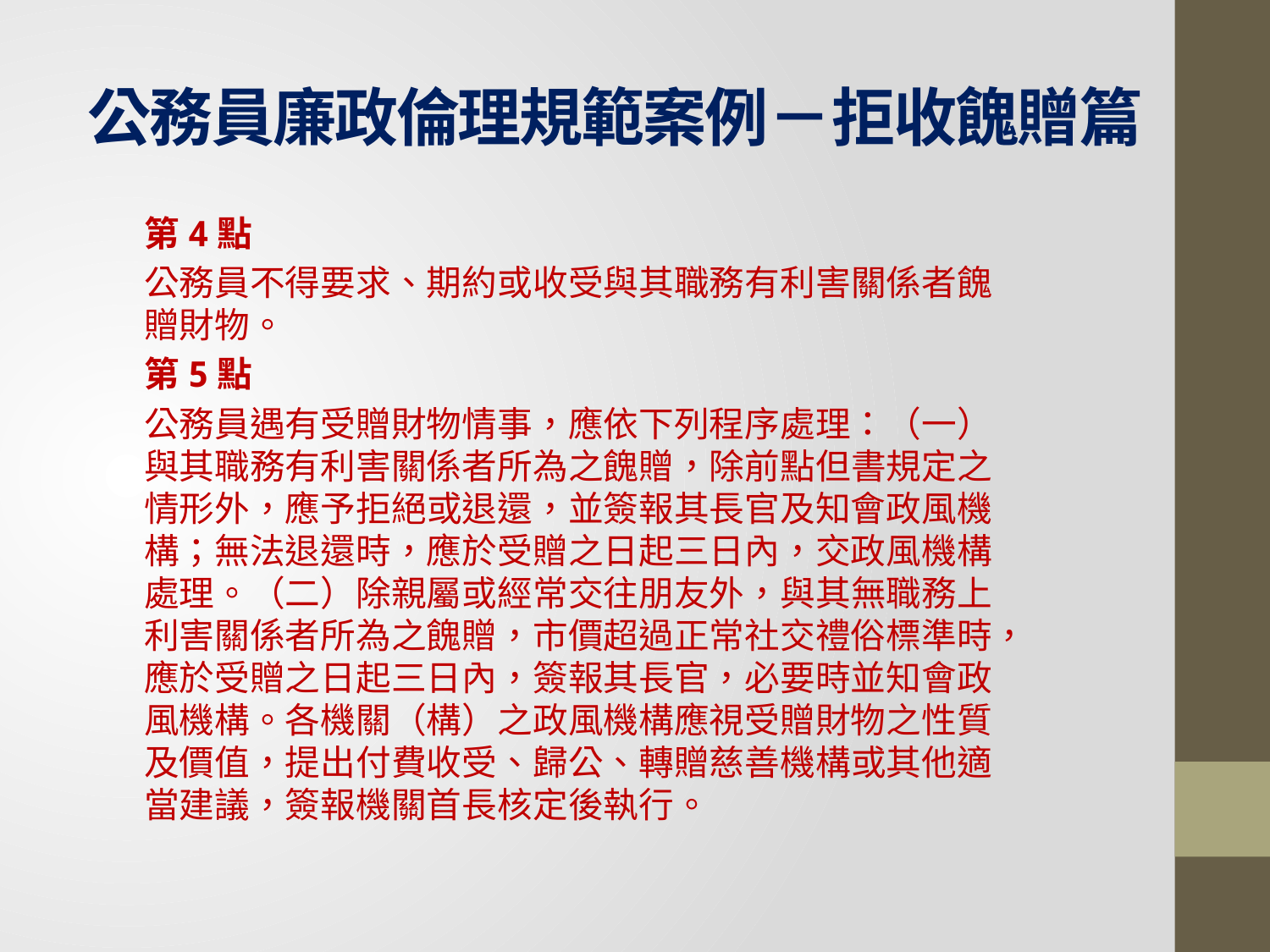

# 公務員廉政倫理規範案例－拒收餽贈篇
第4點
公務員不得要求、期約或收受與其職務有利害關係者餽贈財物。
第5點
公務員遇有受贈財物情事，應依下列程序處理：（一）與其職務有利害關係者所為之餽贈，除前點但書規定之情形外，應予拒絕或退還，並簽報其長官及知會政風機構；無法退還時，應於受贈之日起三日內，交政風機構處理。（二）除親屬或經常交往朋友外，與其無職務上利害關係者所為之餽贈，市價超過正常社交禮俗標準時，應於受贈之日起三日內，簽報其長官，必要時並知會政風機構。各機關（構）之政風機構應視受贈財物之性質及價值，提出付費收受、歸公、轉贈慈善機構或其他適當建議，簽報機關首長核定後執行。